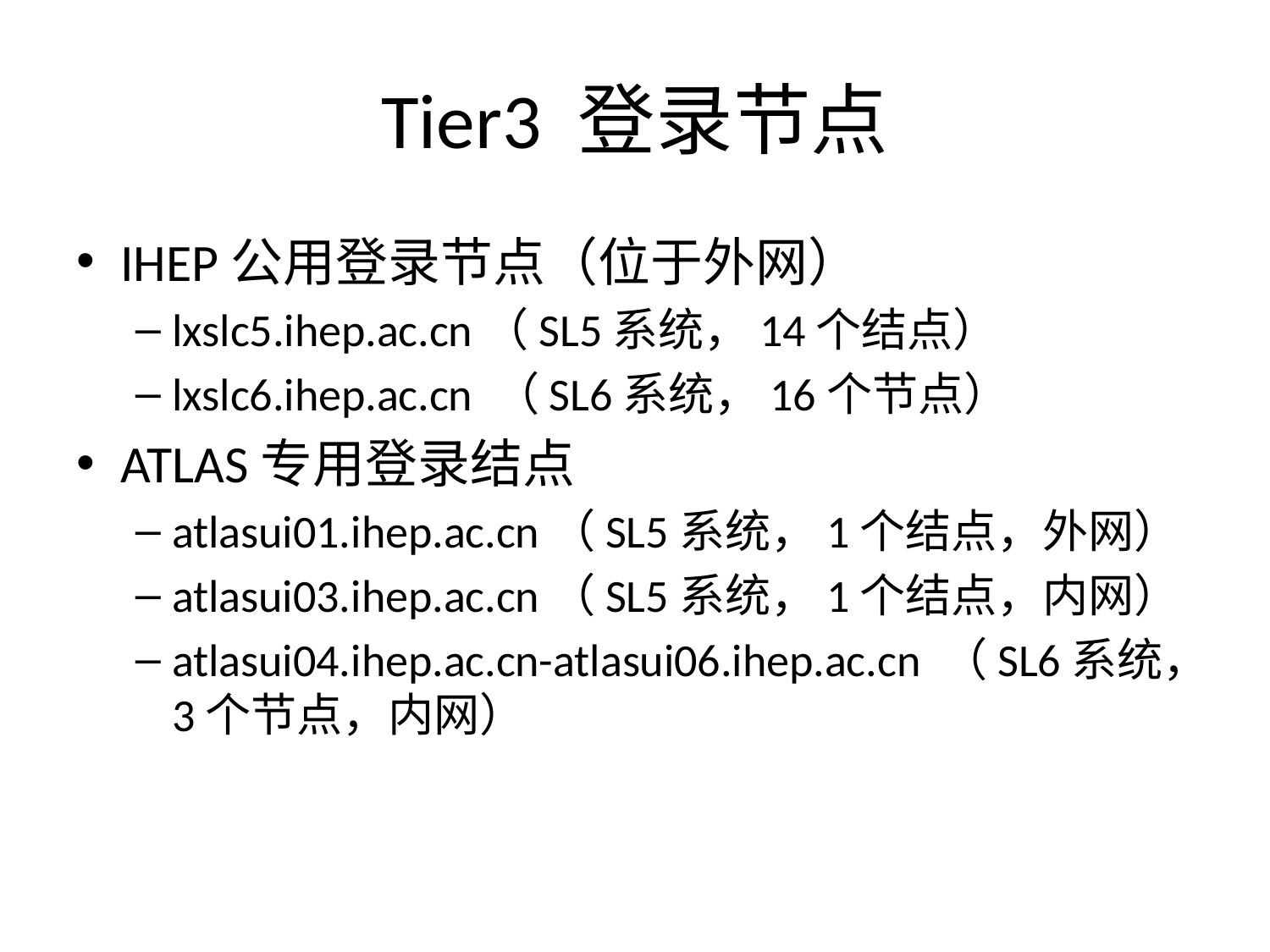

# Tier3 登录节点
IHEP公用登录节点（位于外网）
lxslc5.ihep.ac.cn（SL5系统，14个结点）
lxslc6.ihep.ac.cn （SL6系统，16个节点）
ATLAS专用登录结点
atlasui01.ihep.ac.cn（SL5系统，1个结点，外网）
atlasui03.ihep.ac.cn（SL5系统，1个结点，内网）
atlasui04.ihep.ac.cn-atlasui06.ihep.ac.cn （SL6系统，3个节点，内网）